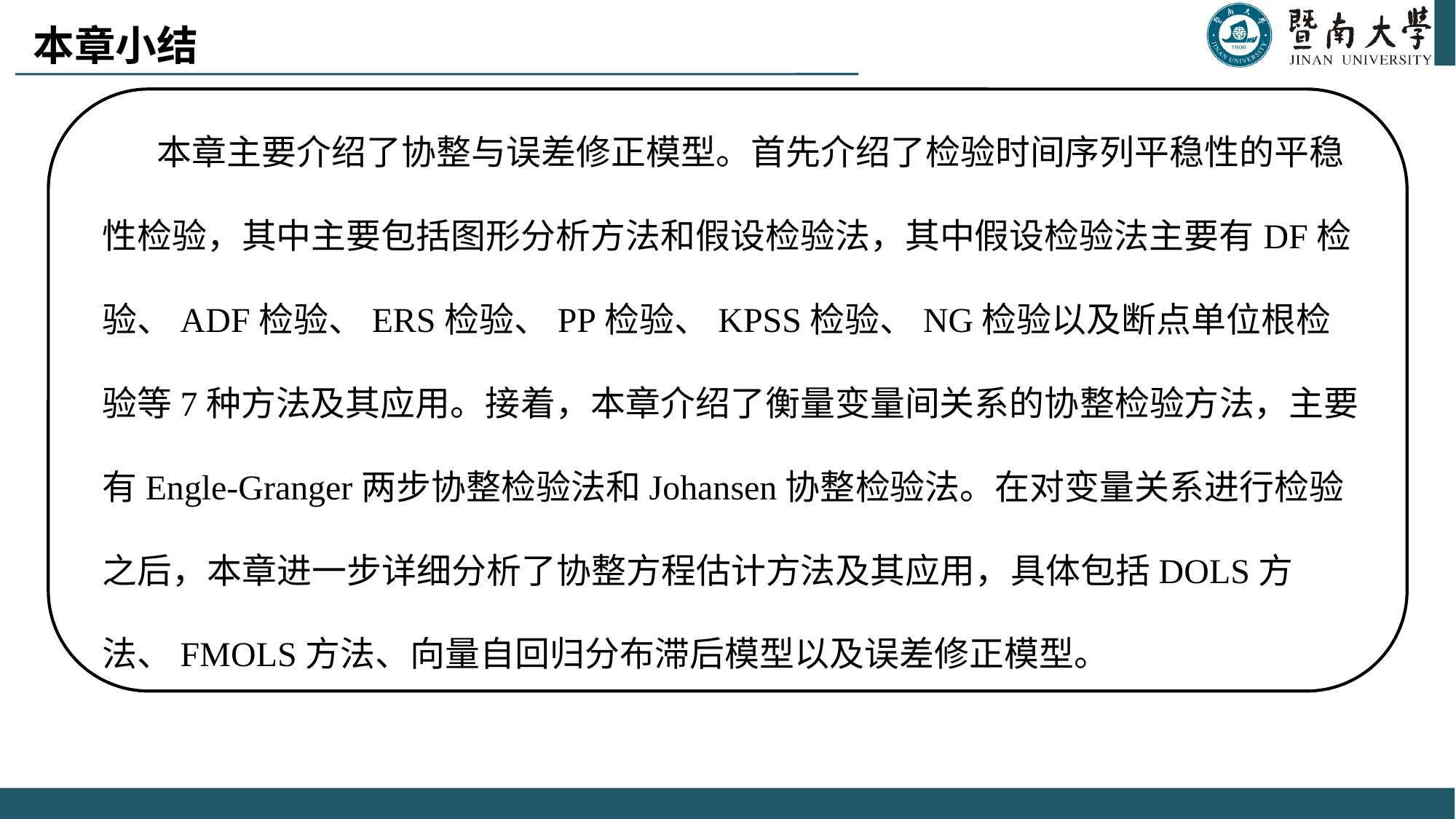

本章小结
本章主要介绍了协整与误差修正模型。首先介绍了检验时间序列平稳性的平稳性检验，其中主要包括图形分析方法和假设检验法，其中假设检验法主要有DF检验、ADF检验、ERS检验、PP检验、KPSS检验、NG检验以及断点单位根检验等7种方法及其应用。接着，本章介绍了衡量变量间关系的协整检验方法，主要有Engle-Granger两步协整检验法和Johansen协整检验法。在对变量关系进行检验之后，本章进一步详细分析了协整方程估计方法及其应用，具体包括DOLS方法、FMOLS方法、向量自回归分布滞后模型以及误差修正模型。